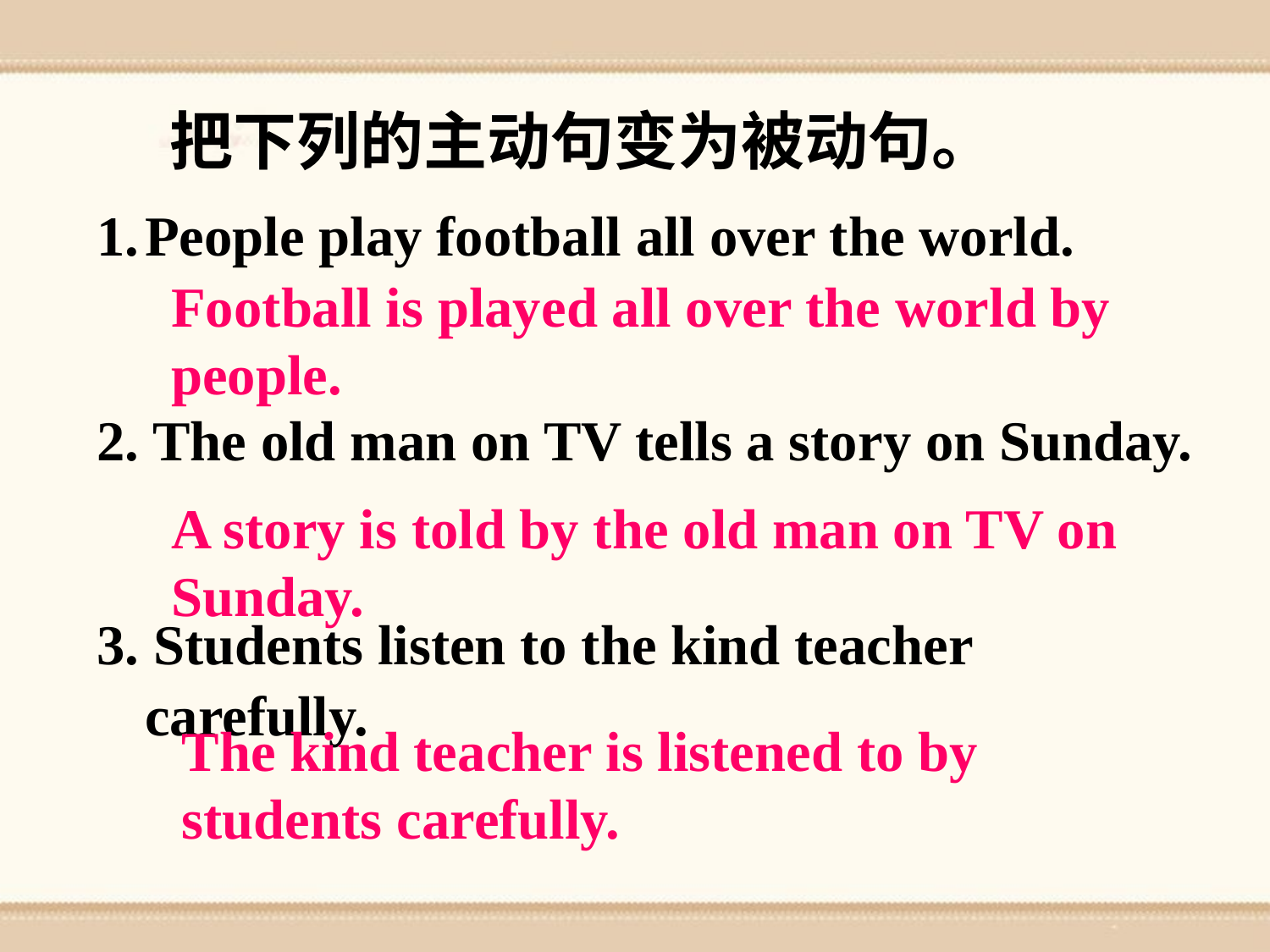

把下列的主动句变为被动句。
People play football all over the world.

2. The old man on TV tells a story on Sunday.

3. Students listen to the kind teacher carefully.
Football is played all over the world by people.
A story is told by the old man on TV on Sunday.
The kind teacher is listened to by students carefully.